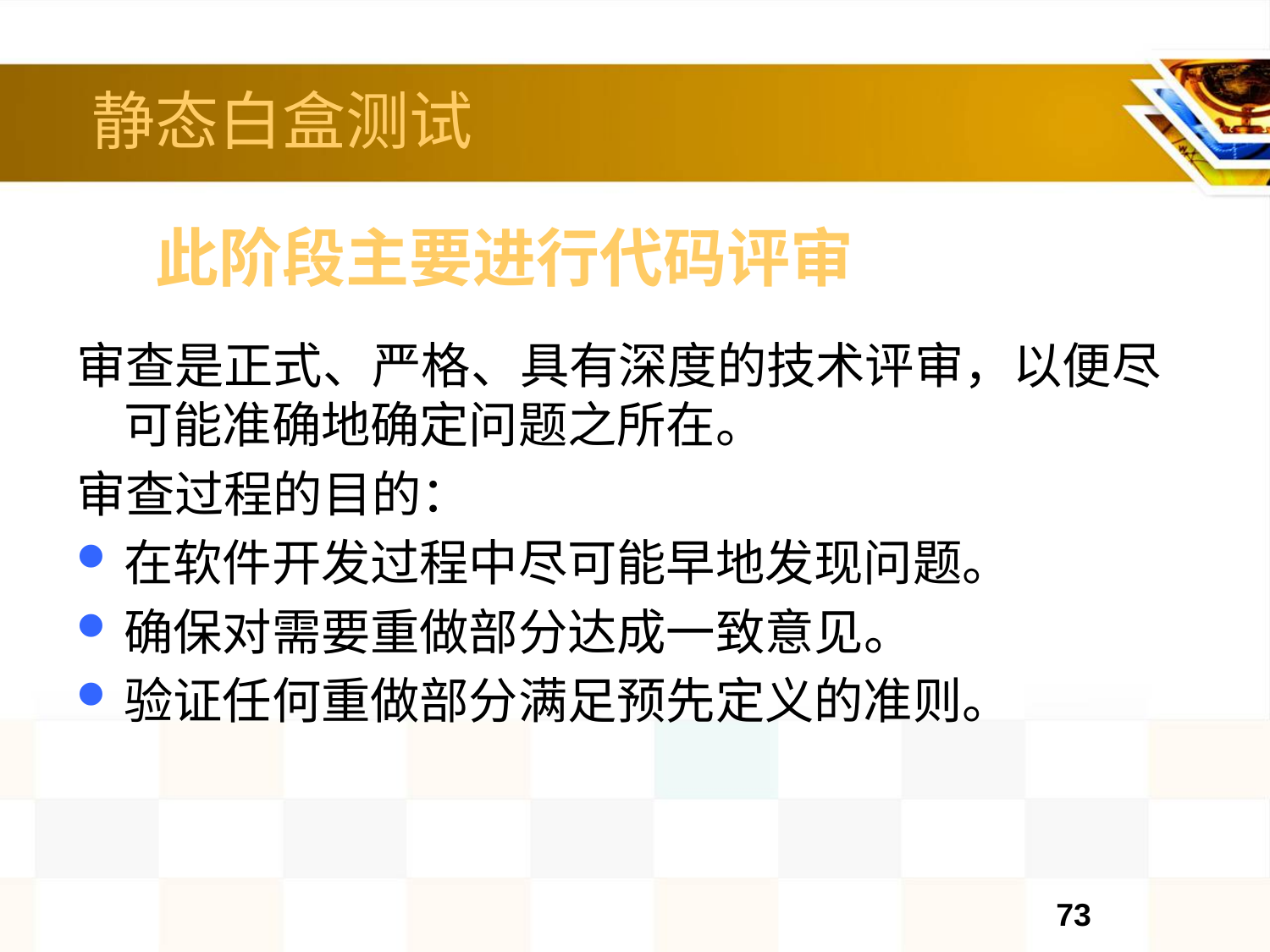

# 静态白盒测试
此阶段主要进行代码评审
审查是正式、严格、具有深度的技术评审，以便尽可能准确地确定问题之所在。
审查过程的目的：
在软件开发过程中尽可能早地发现问题。
确保对需要重做部分达成一致意见。
验证任何重做部分满足预先定义的准则。